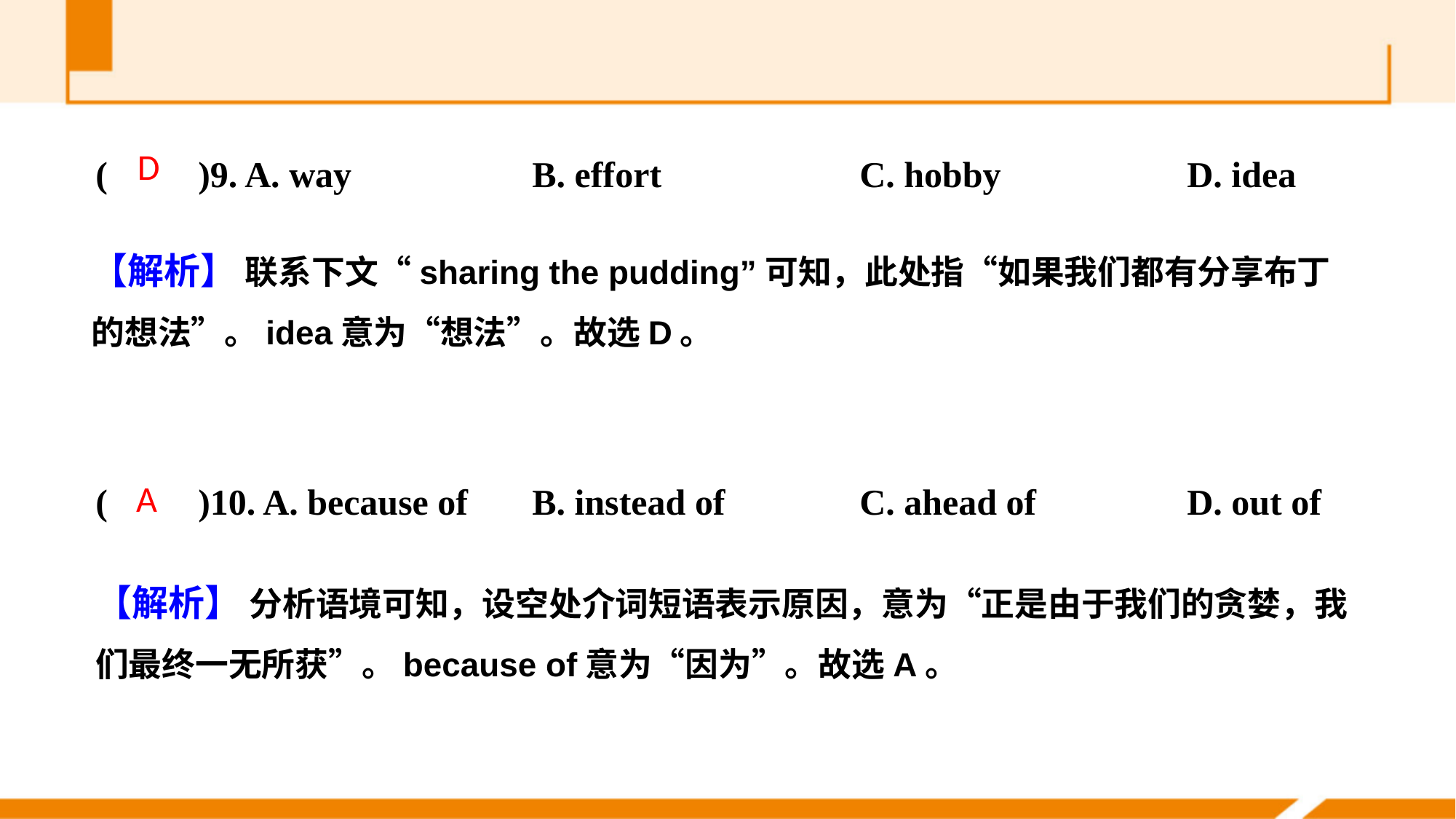

(　　)9. A. way  		B. effort		C. hobby  		D. idea

(　　)10. A. because of  	B. instead of		C. ahead of  		D. out of
D
【解析】 联系下文“sharing the pudding”可知，此处指“如果我们都有分享布丁的想法”。idea意为“想法”。故选D。
A
【解析】 分析语境可知，设空处介词短语表示原因，意为“正是由于我们的贪婪，我们最终一无所获”。because of意为“因为”。故选A。